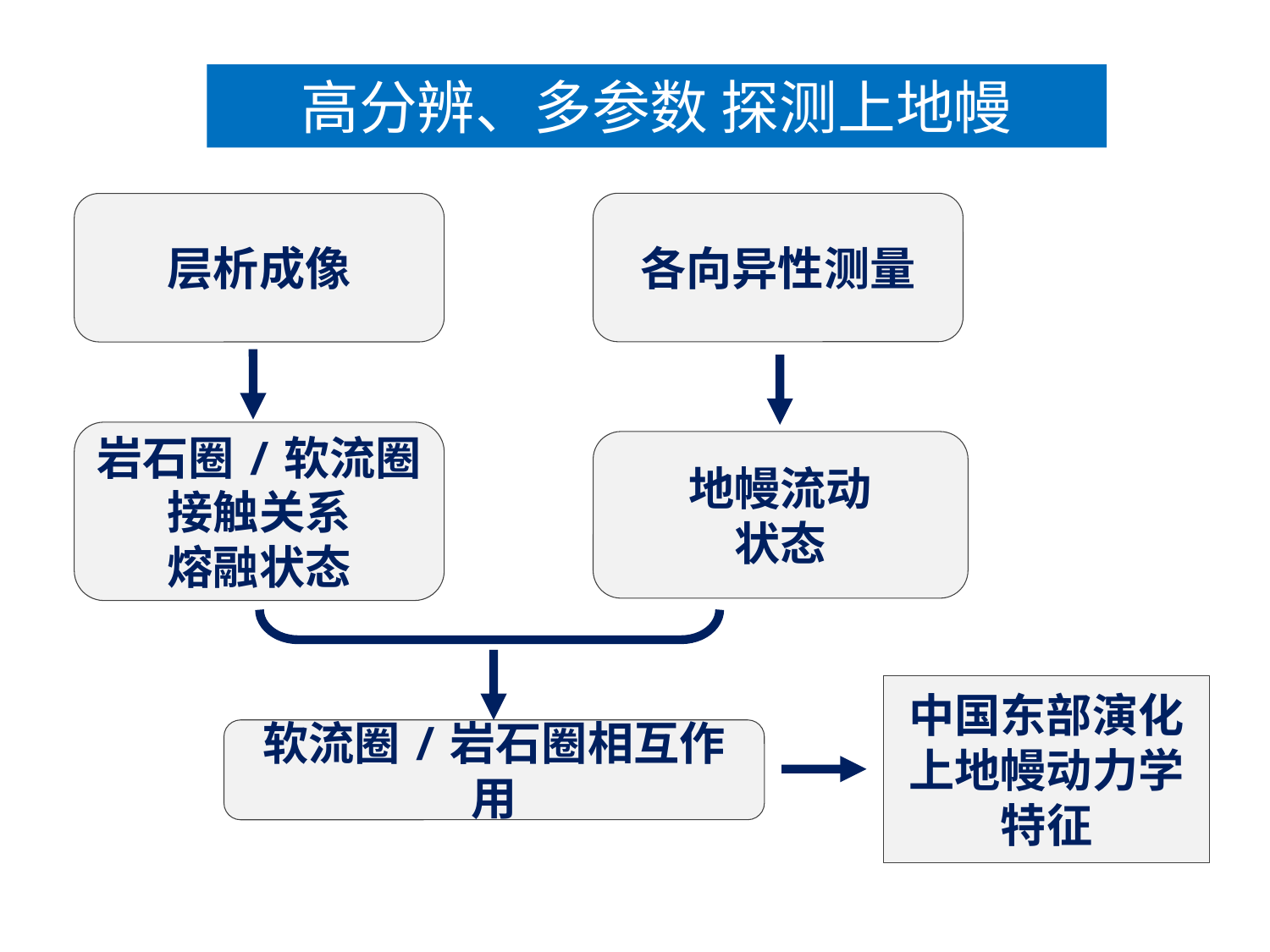

高分辨、多参数 探测上地幔
各向异性测量
层析成像

岩石圈/软流圈
接触关系
熔融状态
地幔流动
状态
中国东部演化
上地幔动力学特征

软流圈/岩石圈相互作用